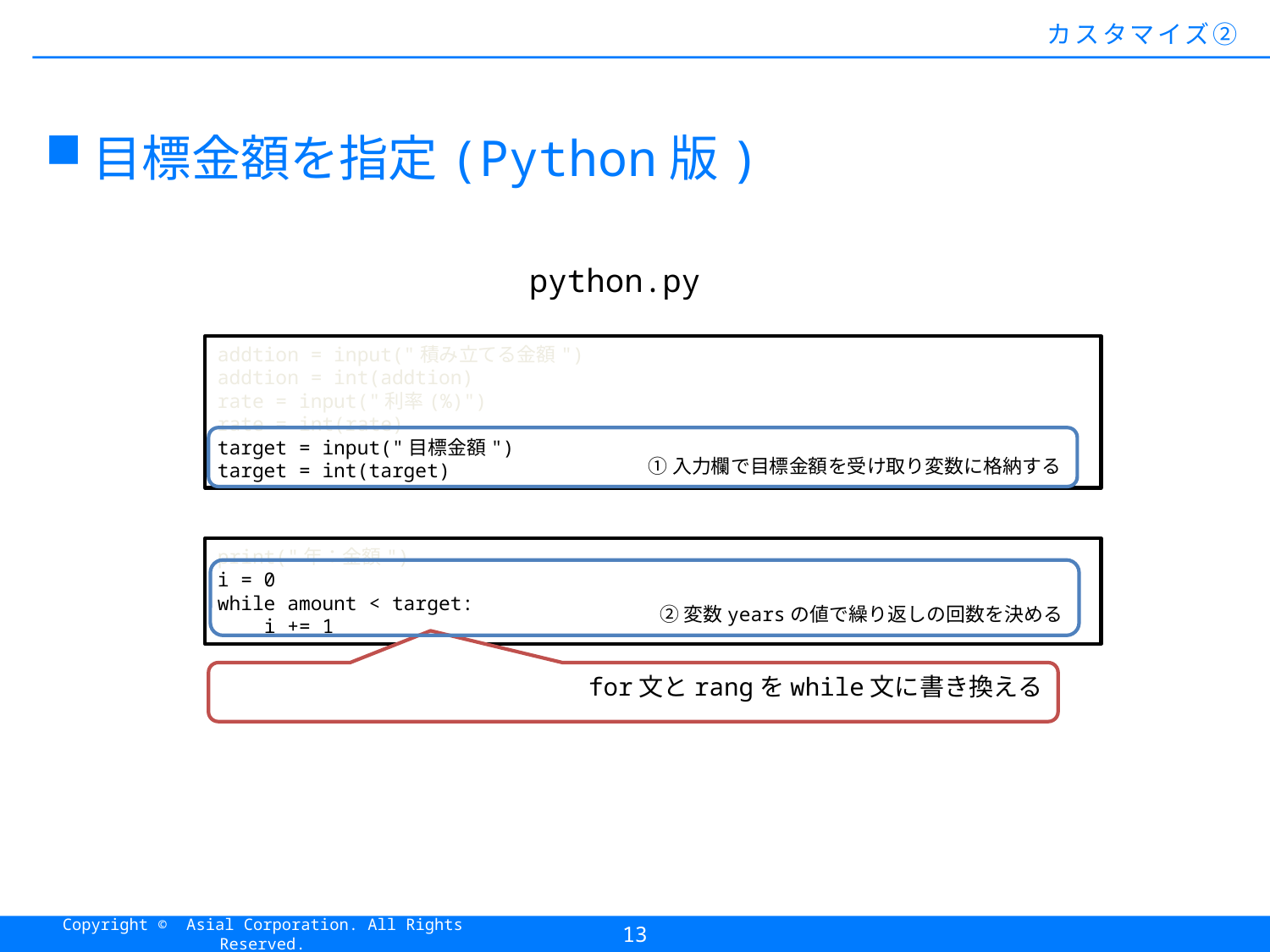

#
カスタマイズ②
目標金額を指定(Python版)
python.py
addtion = input("積み立てる金額")
addtion = int(addtion)
rate = input("利率(%)")
rate = int(rate)
target = input("目標金額")
target = int(target)
①入力欄で目標金額を受け取り変数に格納する
print("年：金額")
i = 0
while amount < target:
    i += 1
②変数yearsの値で繰り返しの回数を決める
for文とrangをwhile文に書き換える
13